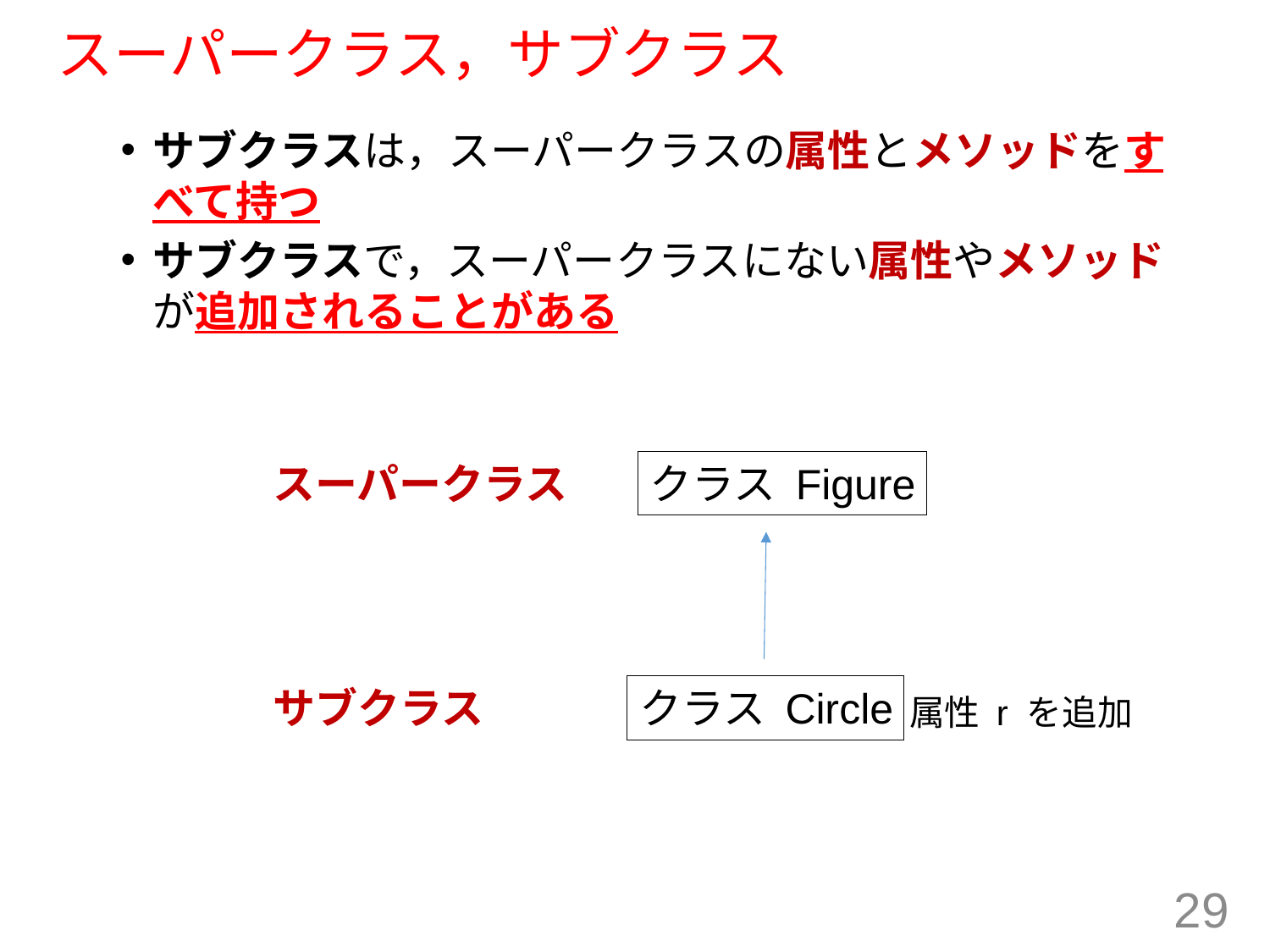

# スーパークラス，サブクラス
サブクラスは，スーパークラスの属性とメソッドをすべて持つ
サブクラスで，スーパークラスにない属性やメソッドが追加されることがある

スーパークラス
クラス Figure
サブクラス
クラス Circle
属性 r を追加
29